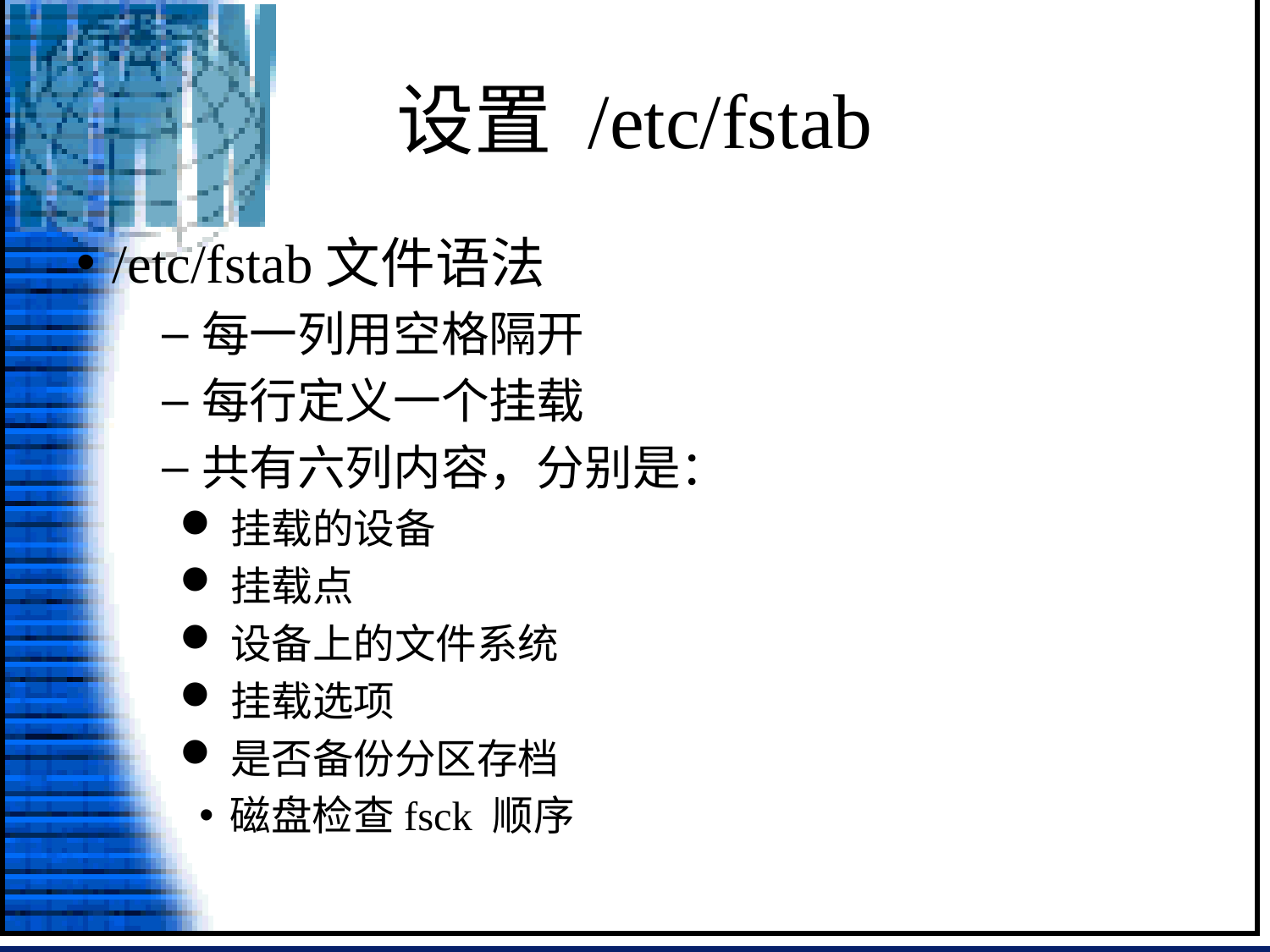

# 设置 /etc/fstab
/etc/fstab文件语法
每一列用空格隔开
每行定义一个挂载
共有六列内容，分别是：
挂载的设备
挂载点
设备上的文件系统
挂载选项
是否备份分区存档
磁盘检查fsck 顺序